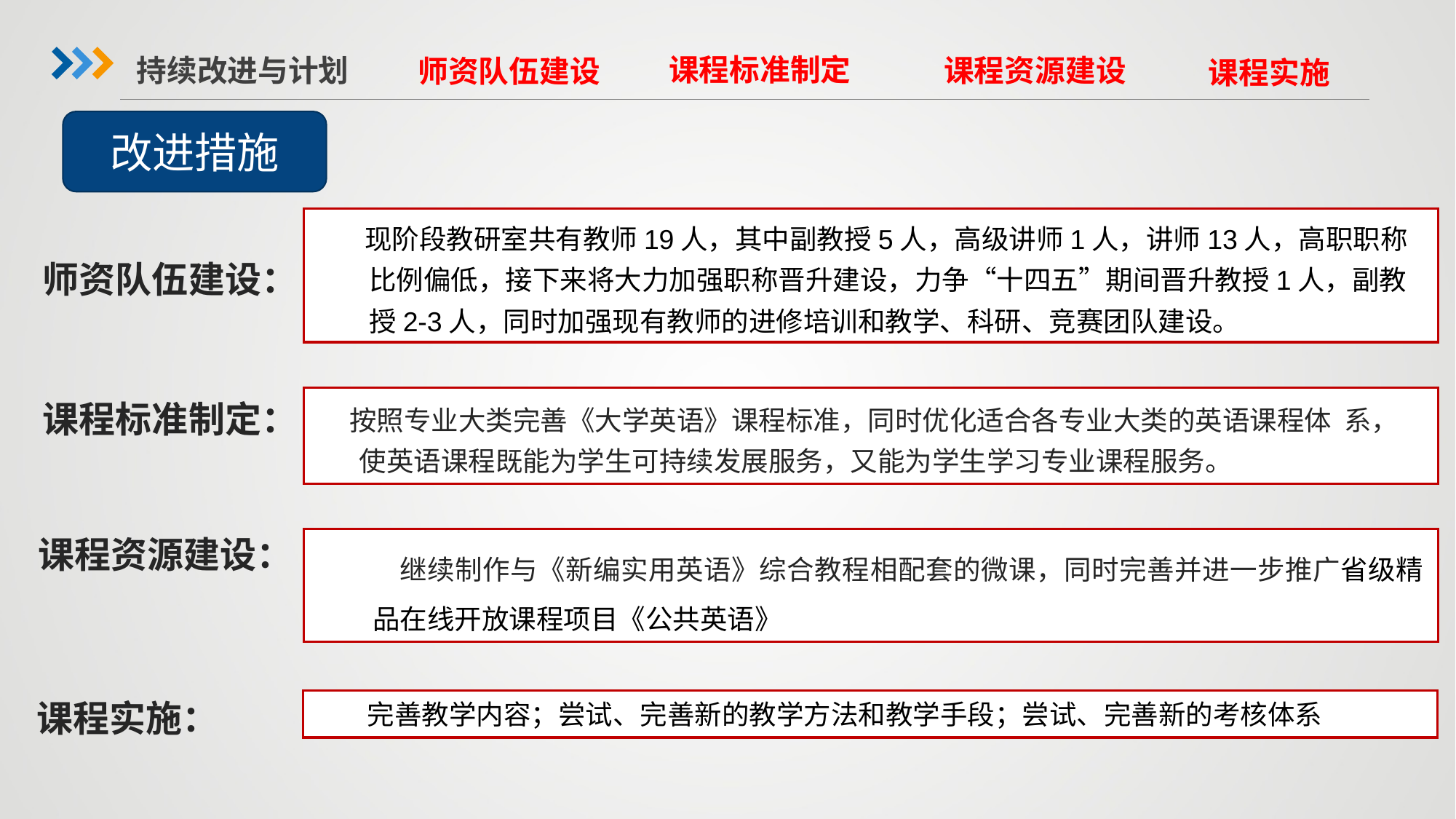

课程标准制定
课程资源建设
持续改进与计划
师资队伍建设
课程实施
改进措施
       现阶段教研室共有教师19人，其中副教授5人，高级讲师1人，讲师13人，高职职称比例偏低，接下来将大力加强职称晋升建设，力争“十四五”期间晋升教授1人，副教授2-3人，同时加强现有教师的进修培训和教学、科研、竞赛团队建设。
师资队伍建设：
    按照专业大类完善《大学英语》课程标准，同时优化适合各专业大类的英语课程体  系，使英语课程既能为学生可持续发展服务，又能为学生学习专业课程服务。
课程标准制定：
课程资源建设：
   继续制作与《新编实用英语》综合教程相配套的微课，同时完善并进一步推广省级精品在线开放课程项目《公共英语》
课程实施：
       完善教学内容；尝试、完善新的教学方法和教学手段；尝试、完善新的考核体系